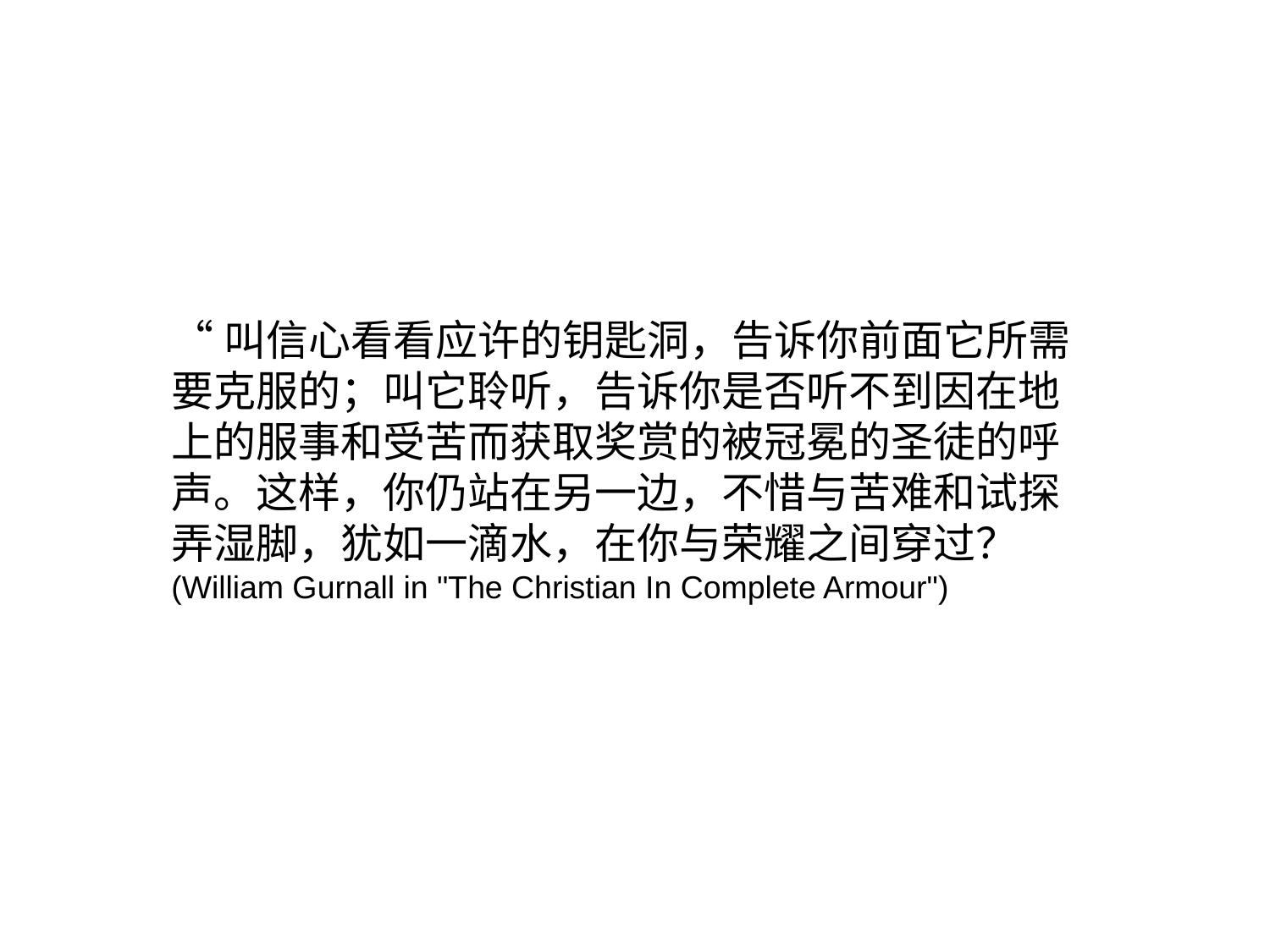

“叫信心看看应许的钥匙洞，告诉你前面它所需要克服的；叫它聆听，告诉你是否听不到因在地上的服事和受苦而获取奖赏的被冠冕的圣徒的呼声。这样，你仍站在另一边，不惜与苦难和试探弄湿脚，犹如一滴水，在你与荣耀之间穿过？
(William Gurnall in "The Christian In Complete Armour")